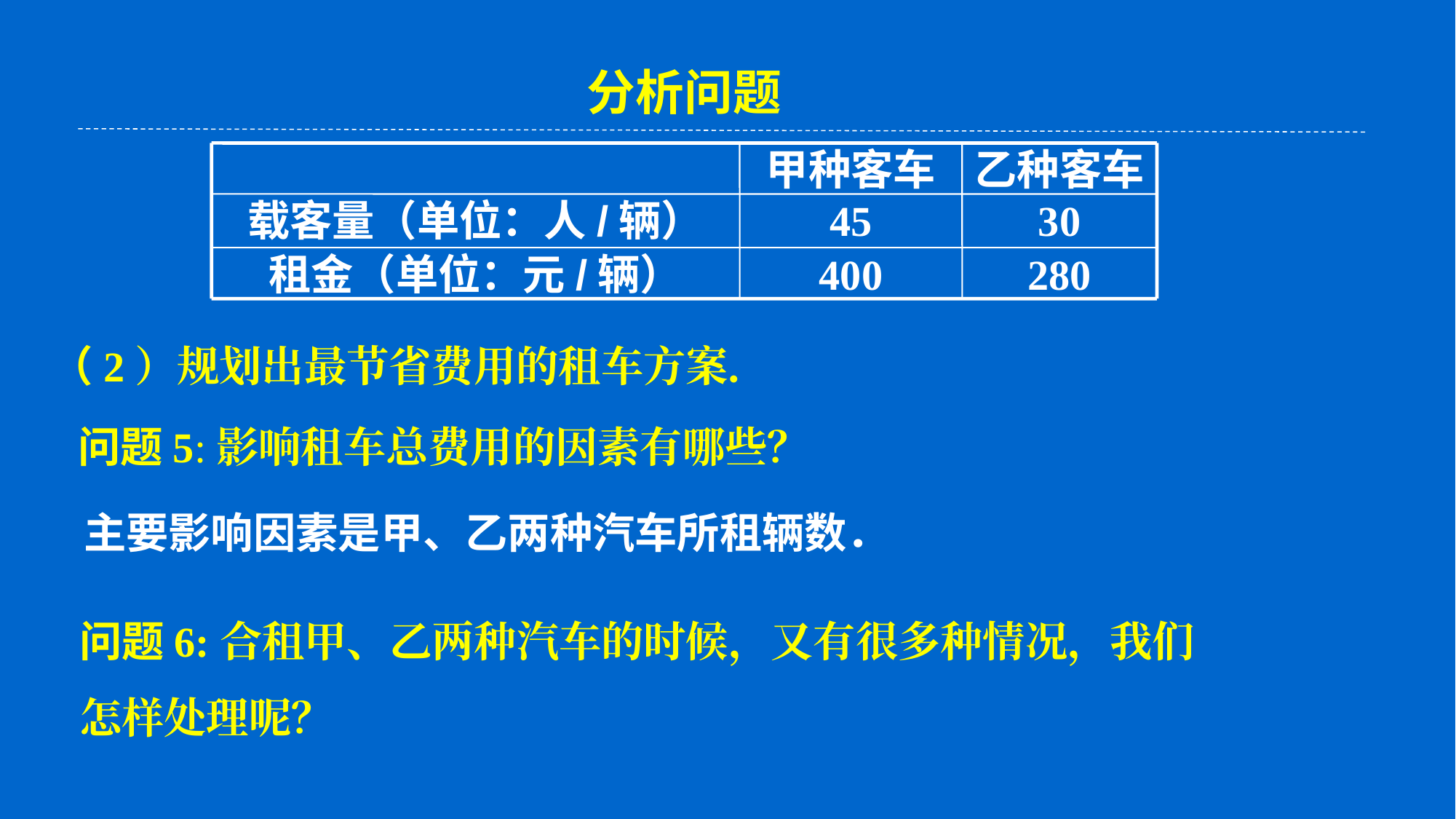

分析问题

甲种客车

乙种客车

载客量（单位：人/辆）

45
30
租金（单位：元/辆）

400
280

（2）规划出最节省费用的租车方案．
问题5:影响租车总费用的因素有哪些？
主要影响因素是甲、乙两种汽车所租辆数．
问题6:合租甲、乙两种汽车的时候，又有很多种情况，我们
怎样处理呢？